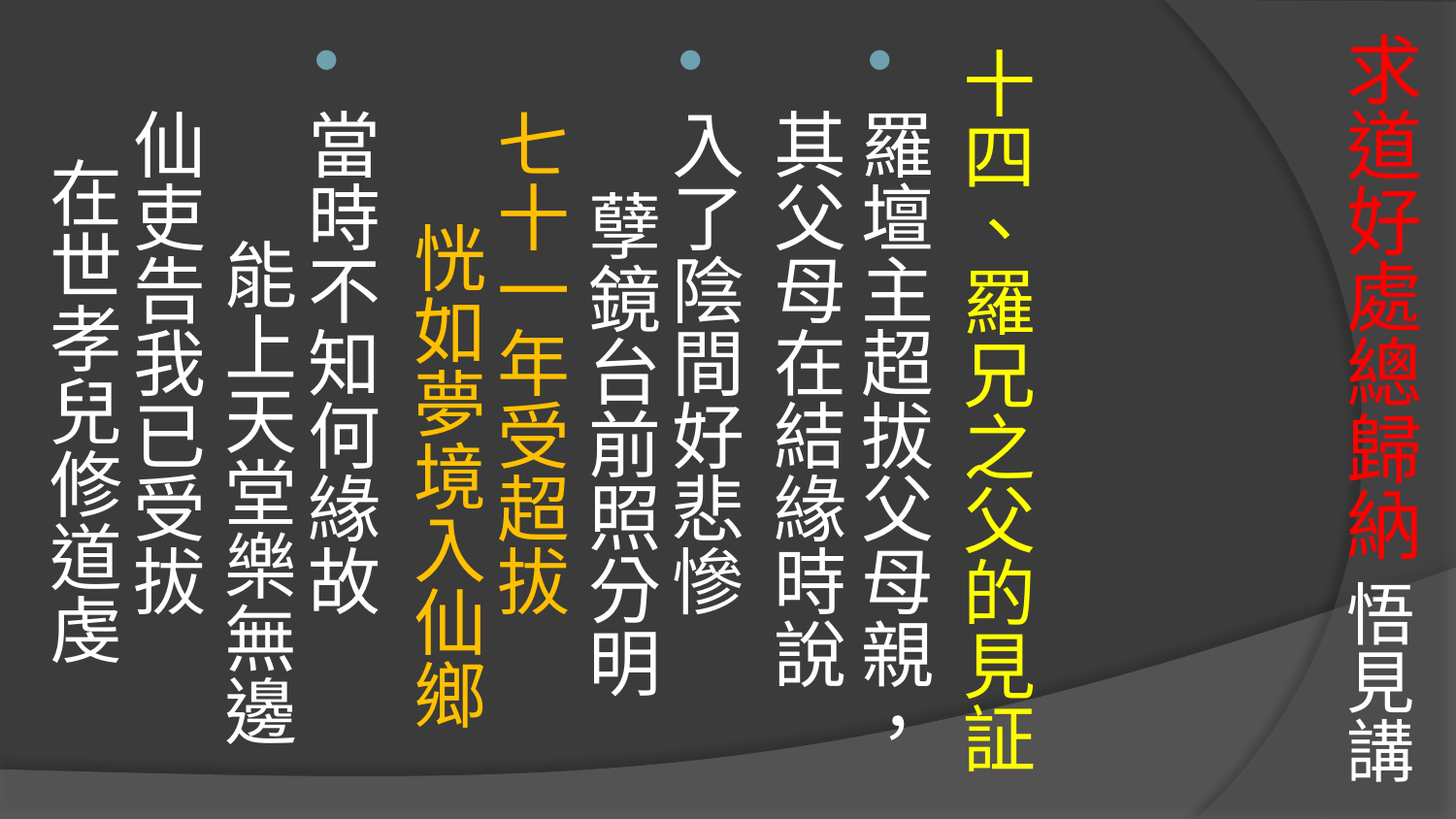

# 求道好處總歸納 悟見講
十四、羅兄之父的見証
羅壇主超拔父母親，其父母在結緣時說
入了陰間好悲慘                孽鏡台前照分明
七十一年受超拔                  恍如夢境入仙鄉
當時不知何緣故                   能上天堂樂無邊
仙吏告我已受拔              在世孝兒修道虔